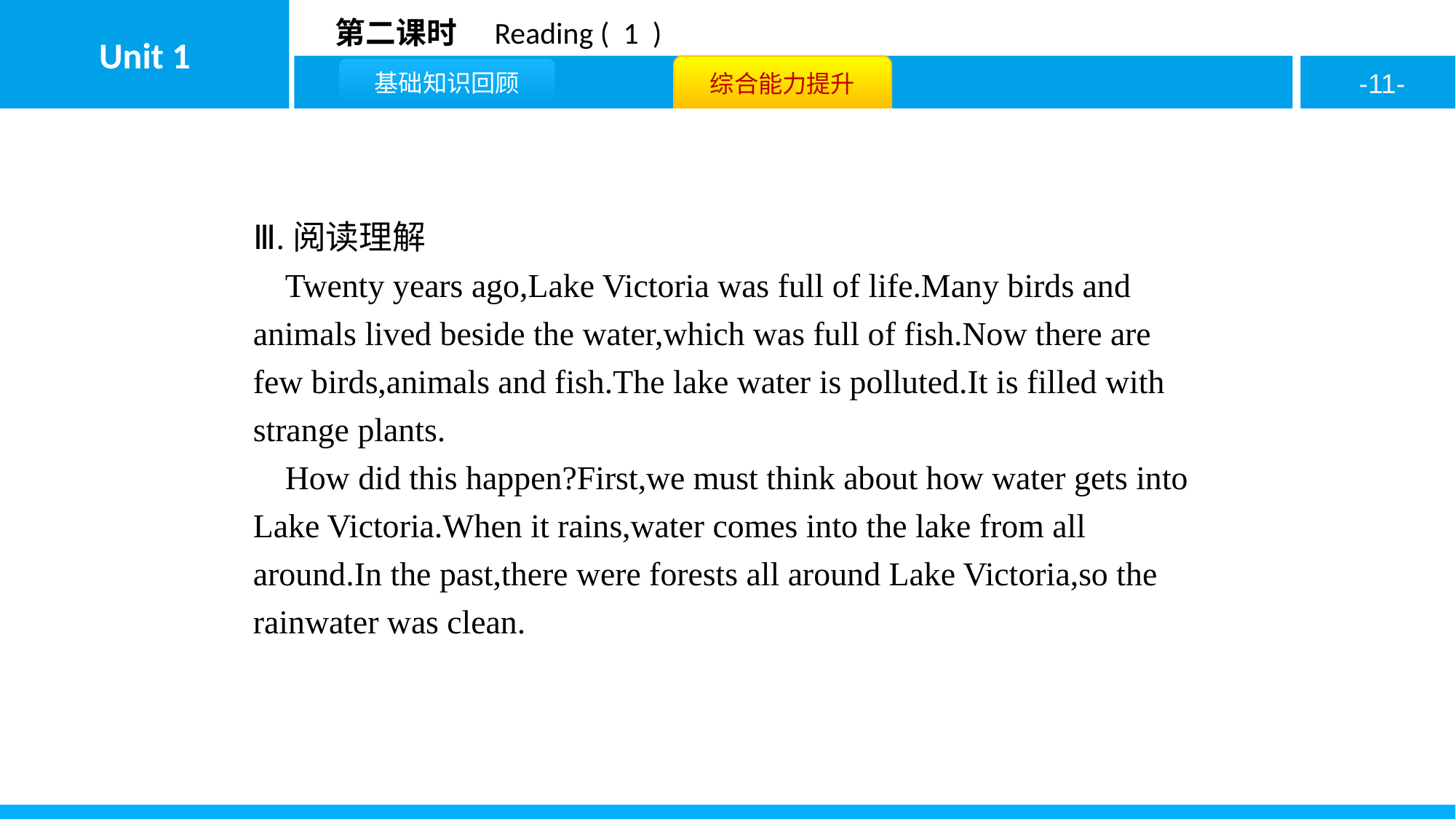

Ⅲ.阅读理解
Twenty years ago,Lake Victoria was full of life.Many birds and animals lived beside the water,which was full of fish.Now there are few birds,animals and fish.The lake water is polluted.It is filled with strange plants.
How did this happen?First,we must think about how water gets into Lake Victoria.When it rains,water comes into the lake from all around.In the past,there were forests all around Lake Victoria,so the rainwater was clean.